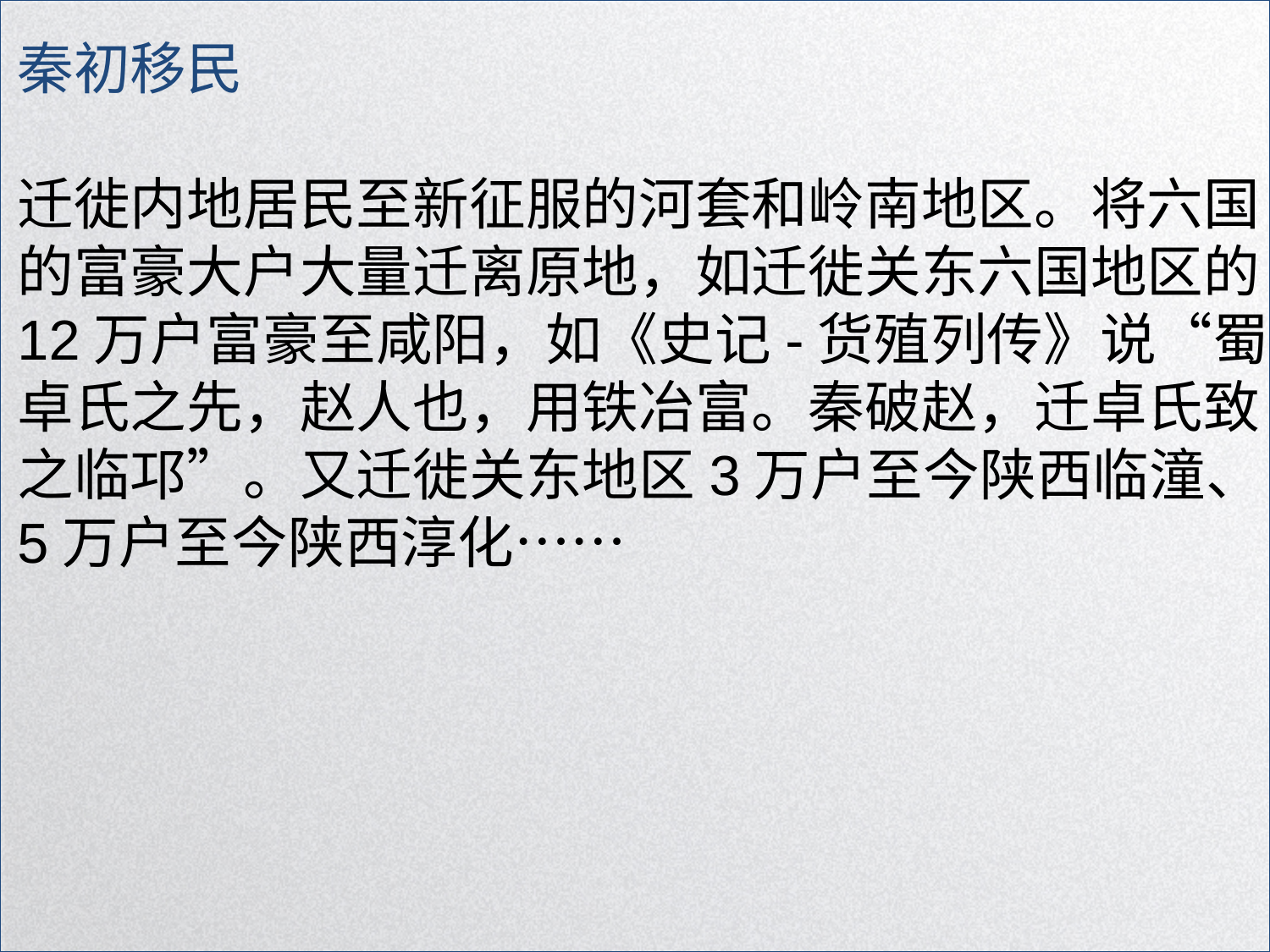

秦初移民

迁徙内地居民至新征服的河套和岭南地区。将六国
的富豪大户大量迁离原地，如迁徙关东六国地区的
12万户富豪至咸阳，如《史记-货殖列传》说“蜀
卓氏之先，赵人也，用铁冶富。秦破赵，迁卓氏致
之临邛”。又迁徙关东地区3万户至今陕西临潼、
5万户至今陕西淳化……